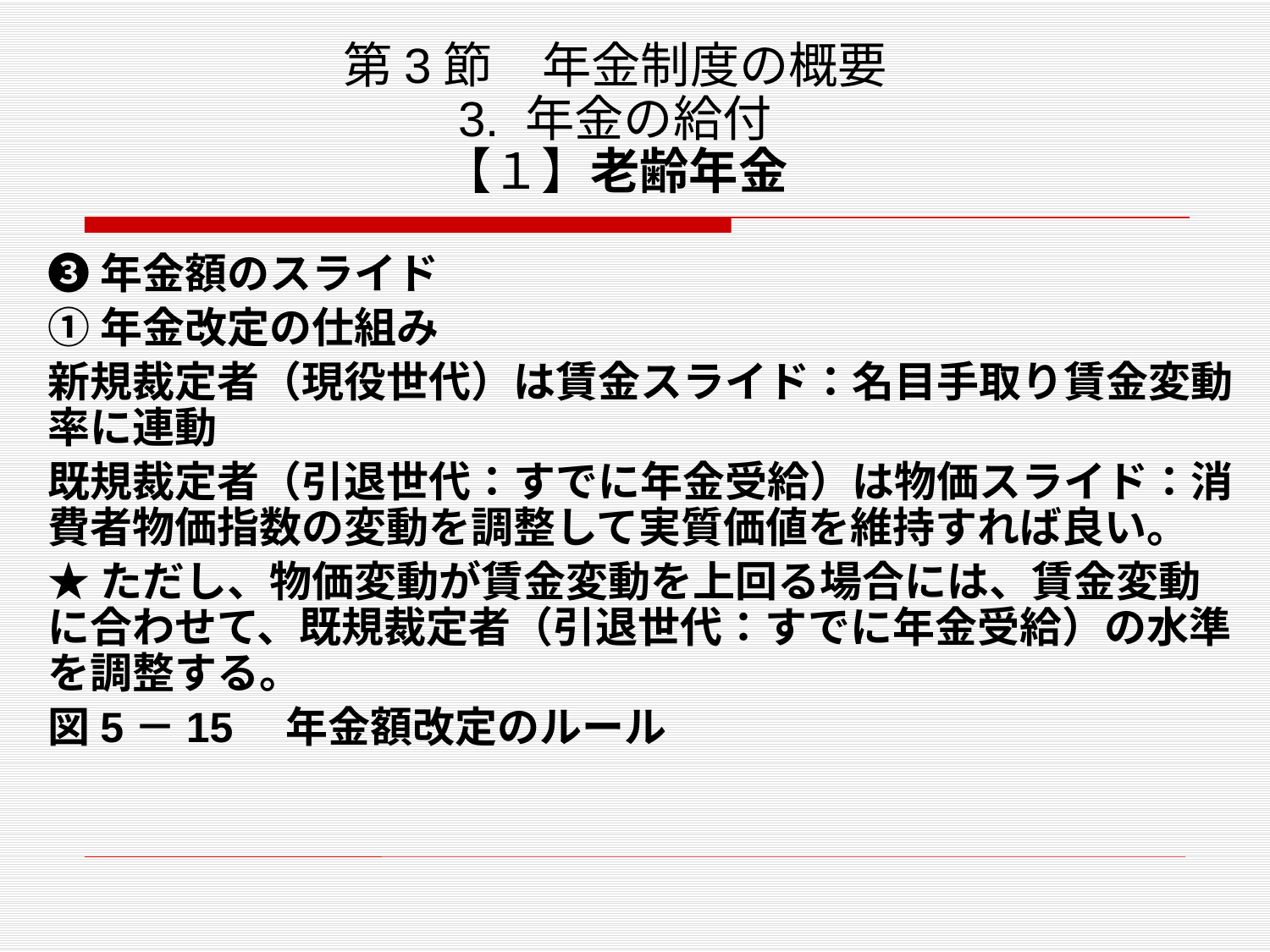

# 第3節　年金制度の概要 3. 年金の給付 【１】老齢年金
❸年金額のスライド
①年金改定の仕組み
新規裁定者（現役世代）は賃金スライド：名目手取り賃金変動率に連動
既規裁定者（引退世代：すでに年金受給）は物価スライド：消費者物価指数の変動を調整して実質価値を維持すれば良い。
★ただし、物価変動が賃金変動を上回る場合には、賃金変動に合わせて、既規裁定者（引退世代：すでに年金受給）の水準を調整する。
図5－15　年金額改定のルール